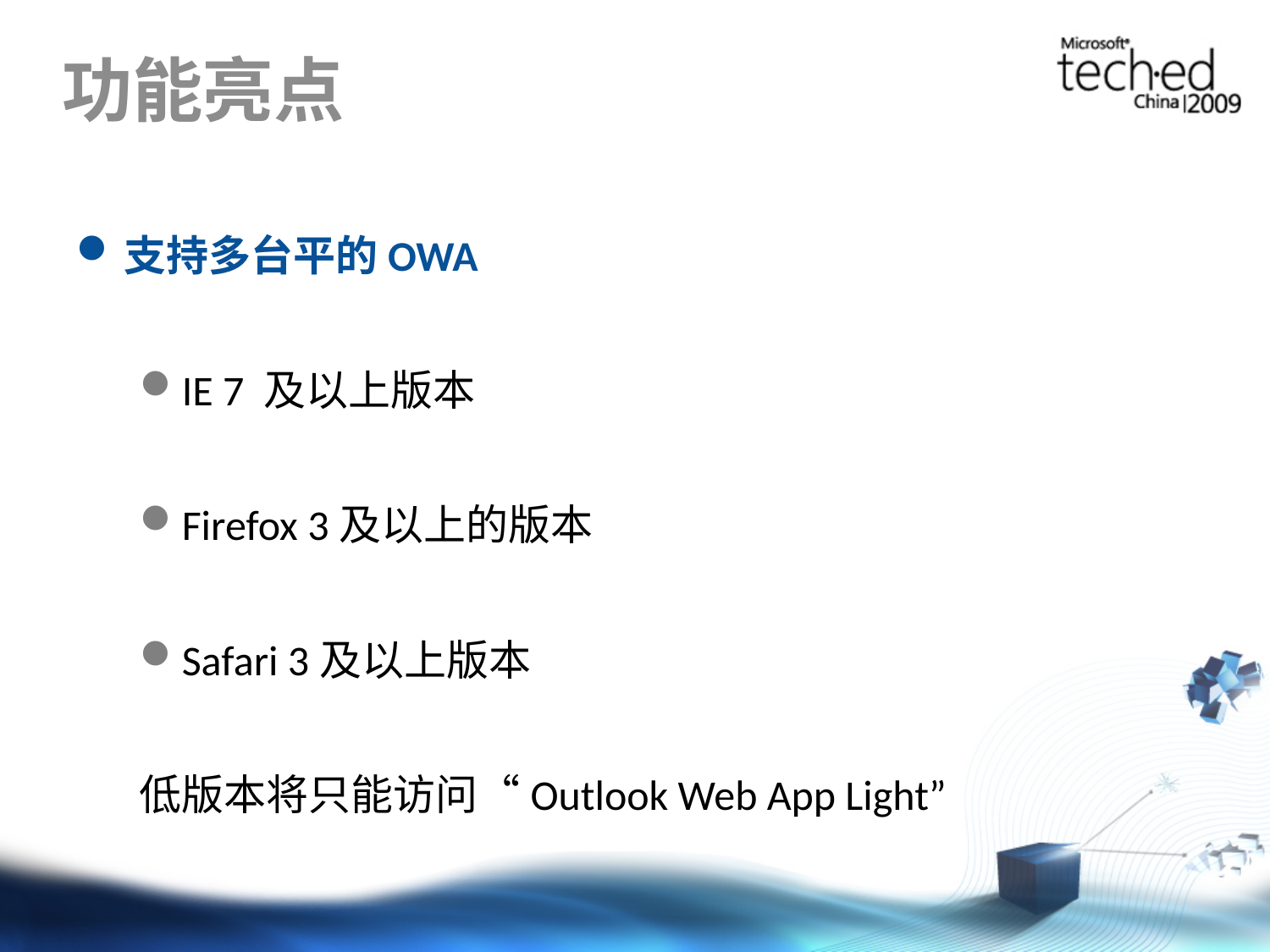

# 功能亮点
支持多台平的OWA

IE 7 及以上版本

Firefox 3及以上的版本

Safari 3及以上版本

低版本将只能访问“Outlook Web App Light”